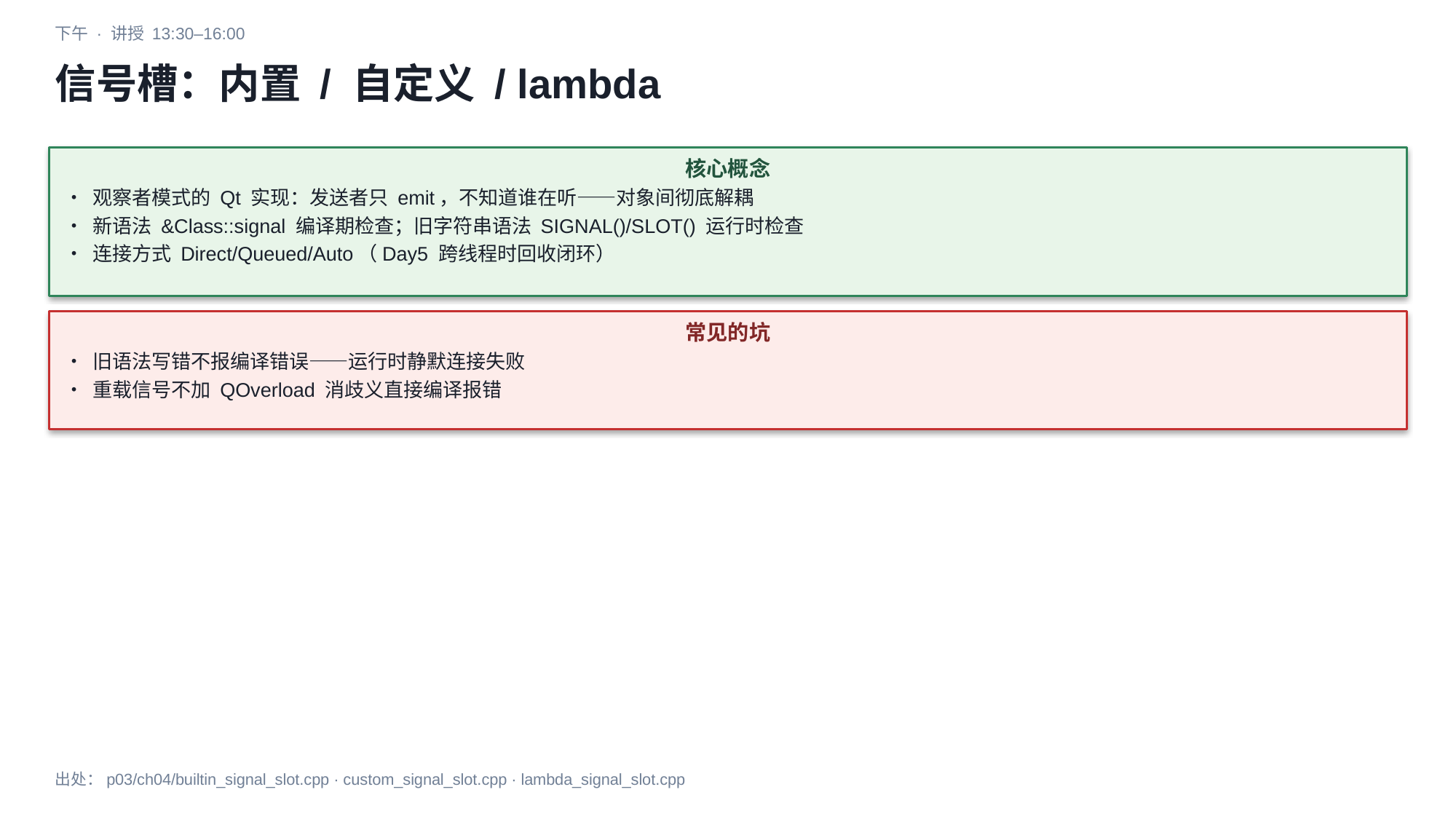

下午 · 讲授 13:30–16:00
信号槽：内置 / 自定义 / lambda
核心概念
• 观察者模式的 Qt 实现：发送者只 emit，不知道谁在听——对象间彻底解耦
• 新语法 &Class::signal 编译期检查；旧字符串语法 SIGNAL()/SLOT() 运行时检查
• 连接方式 Direct/Queued/Auto（Day5 跨线程时回收闭环）
常见的坑
• 旧语法写错不报编译错误——运行时静默连接失败
• 重载信号不加 QOverload 消歧义直接编译报错
出处：p03/ch04/builtin_signal_slot.cpp · custom_signal_slot.cpp · lambda_signal_slot.cpp